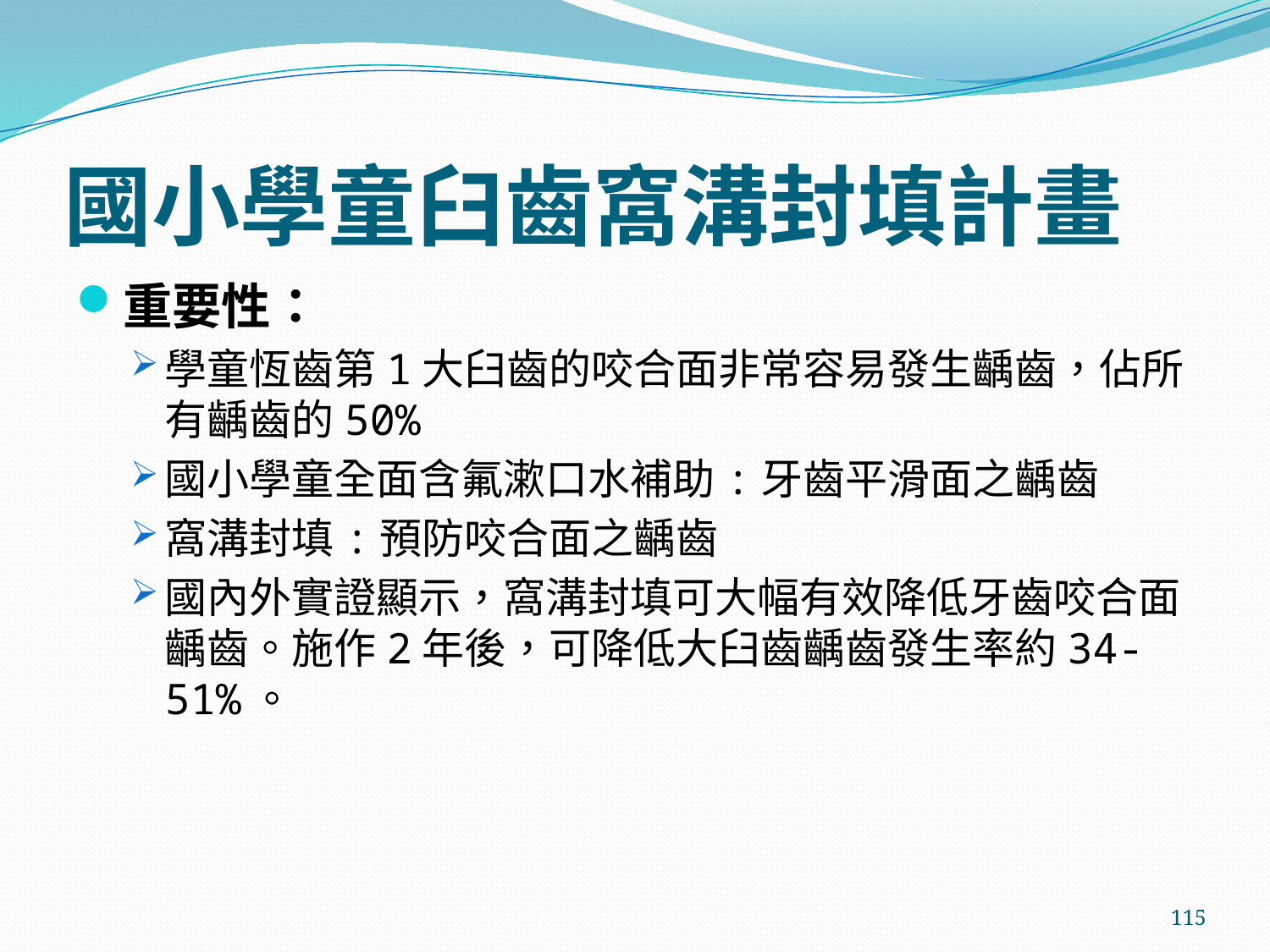

# 國小學童臼齒窩溝封填計畫
重要性：
學童恆齒第1大臼齒的咬合面非常容易發生齲齒，佔所有齲齒的50%
國小學童全面含氟漱口水補助:牙齒平滑面之齲齒
窩溝封填:預防咬合面之齲齒
國內外實證顯示，窩溝封填可大幅有效降低牙齒咬合面齲齒。施作2年後，可降低大臼齒齲齒發生率約34-51%。

115